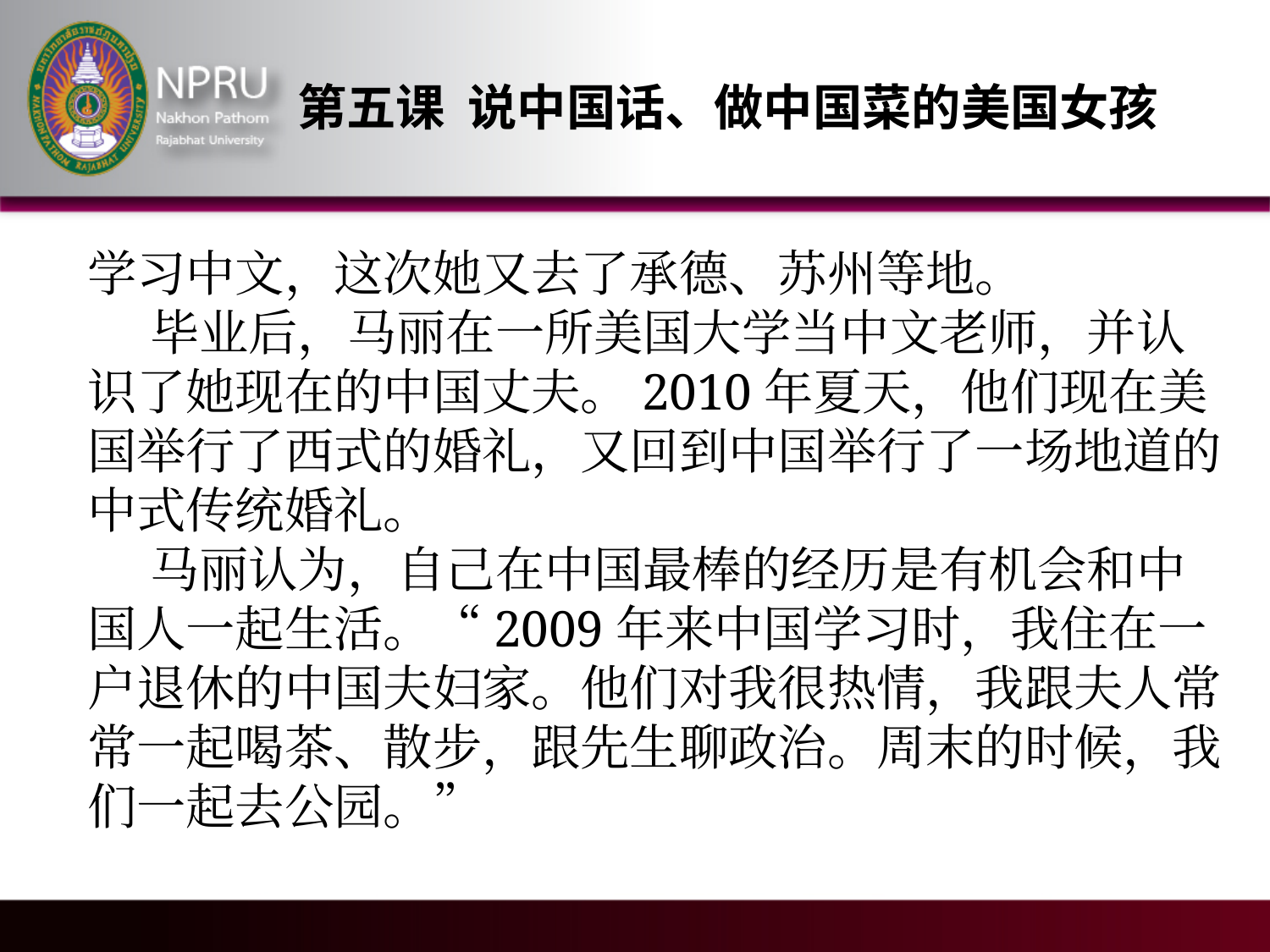

# 第五课  说中国话、做中国菜的美国女孩
学习中文，这次她又去了承德、苏州等地。
    毕业后，马丽在一所美国大学当中文老师，并认识了她现在的中国丈夫。2010年夏天，他们现在美国举行了西式的婚礼，又回到中国举行了一场地道的中式传统婚礼。
    马丽认为，自己在中国最棒的经历是有机会和中国人一起生活。“2009年来中国学习时，我住在一户退休的中国夫妇家。他们对我很热情，我跟夫人常常一起喝茶、散步，跟先生聊政治。周末的时候，我们一起去公园。”